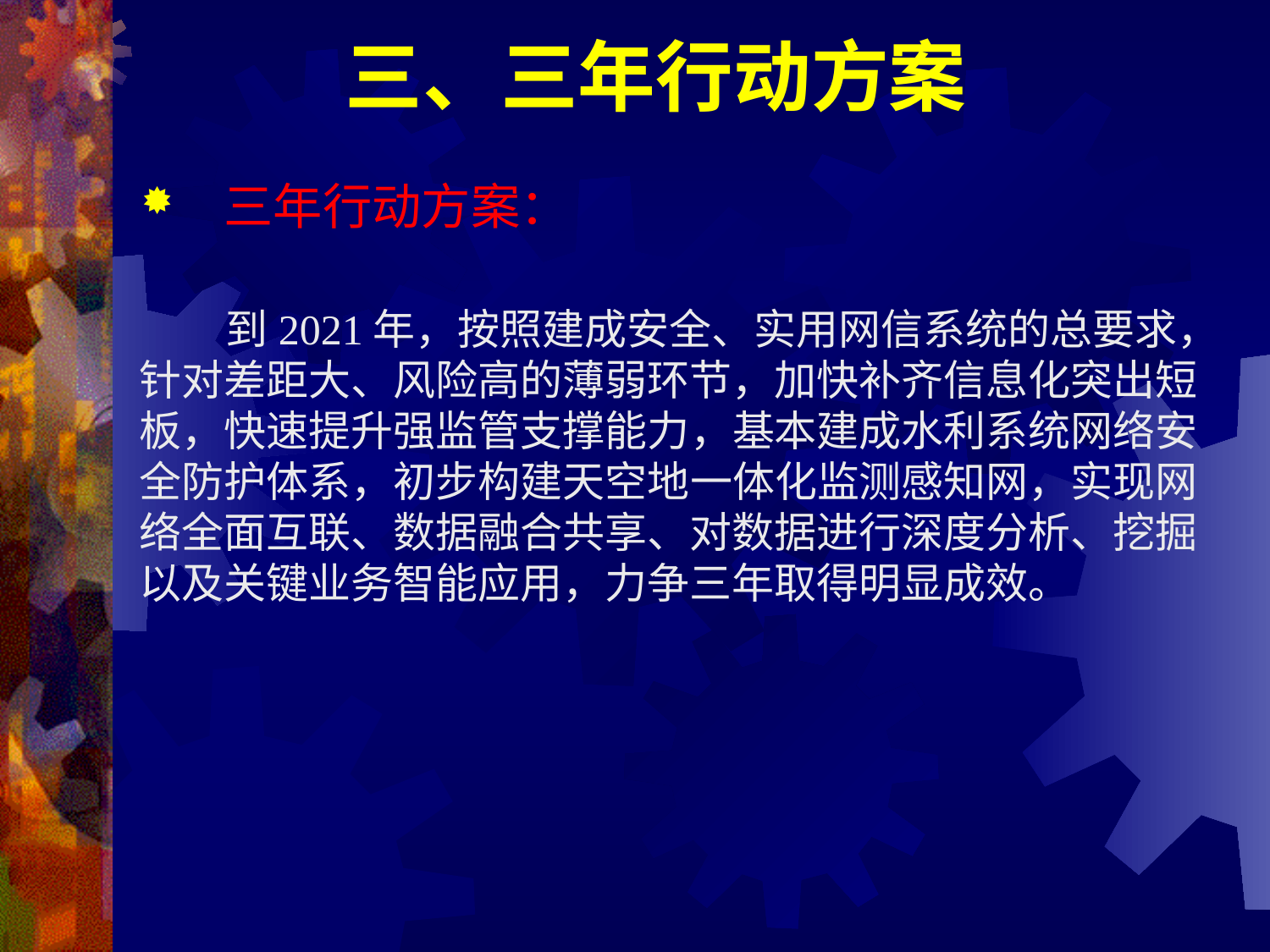

# 三、三年行动方案
三年行动方案：

        到2021年，按照建成安全、实用网信系统的总要求，针对差距大、风险高的薄弱环节，加快补齐信息化突出短板，快速提升强监管支撑能力，基本建成水利系统网络安全防护体系，初步构建天空地一体化监测感知网，实现网络全面互联、数据融合共享、对数据进行深度分析、挖掘以及关键业务智能应用，力争三年取得明显成效。